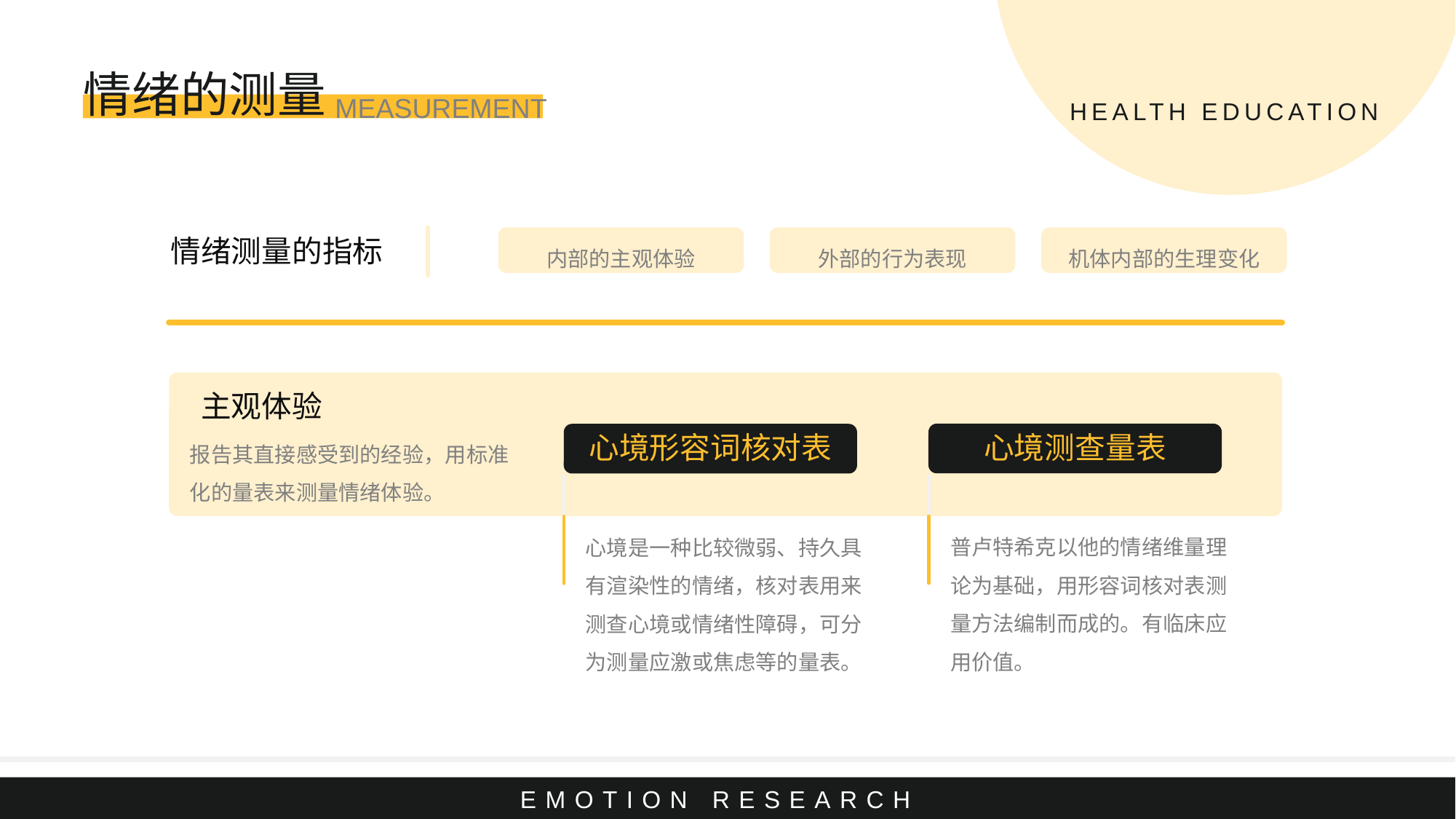

情绪的测量
MEASUREMENT
HEALTH EDUCATION

情绪测量的指标
内部的主观体验
外部的行为表现
机体内部的生理变化

主观体验
报告其直接感受到的经验，用标准化的量表来测量情绪体验。
心境测查量表
心境形容词核对表

普卢特希克以他的情绪维量理论为基础，用形容词核对表测量方法编制而成的。有临床应用价值。
心境是一种比较微弱、持久具有渲染性的情绪，核对表用来测查心境或情绪性障碍，可分为测量应激或焦虑等的量表。

EMOTION RESEARCH